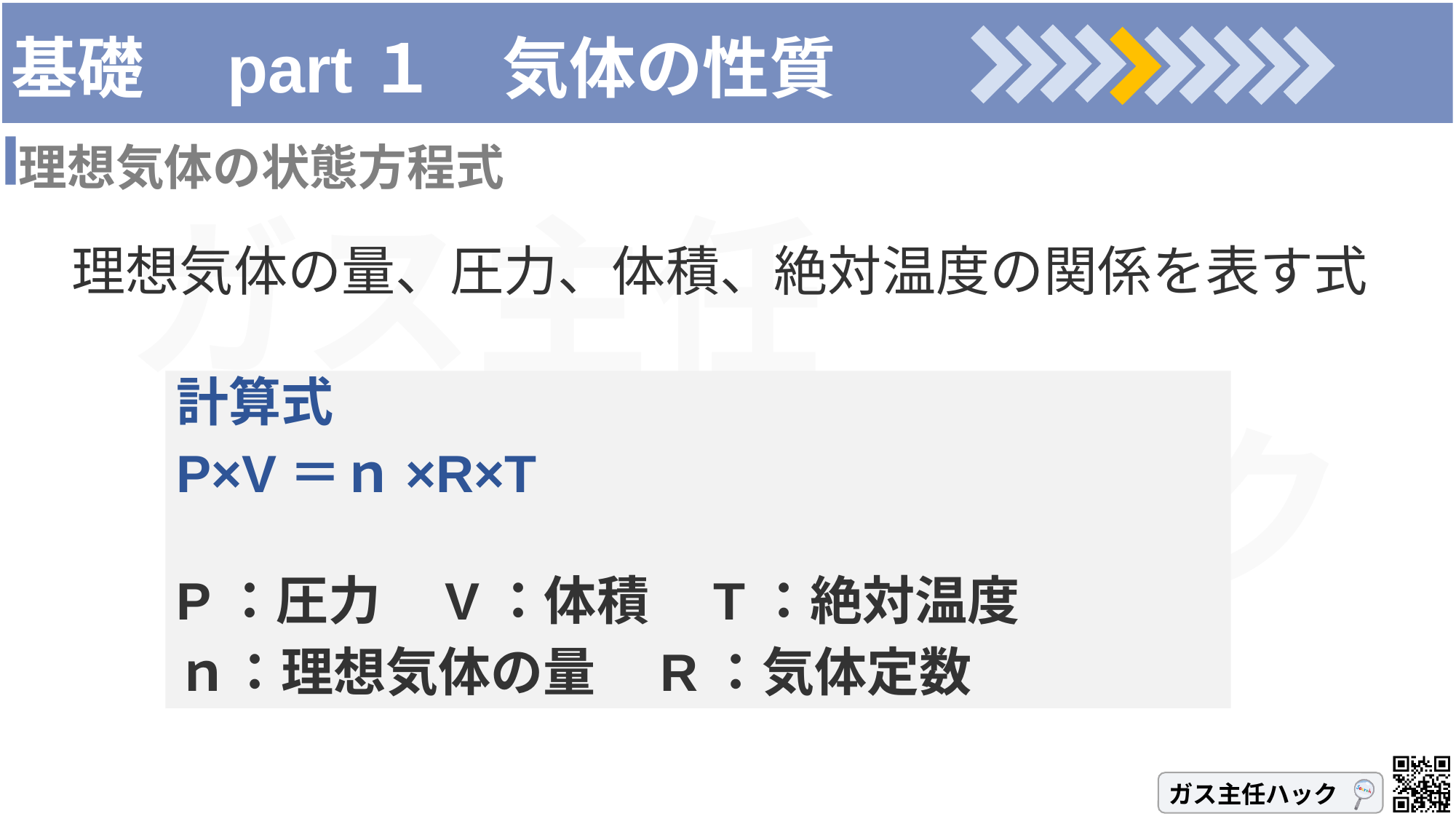

# 基礎　part１　気体の性質

理想気体の状態方程式

理想気体の量、圧力、体積、絶対温度の関係を表す式
計算式
P×V＝ｎ×R×T
P：圧力　V：体積　T：絶対温度
ｎ：理想気体の量　R：気体定数